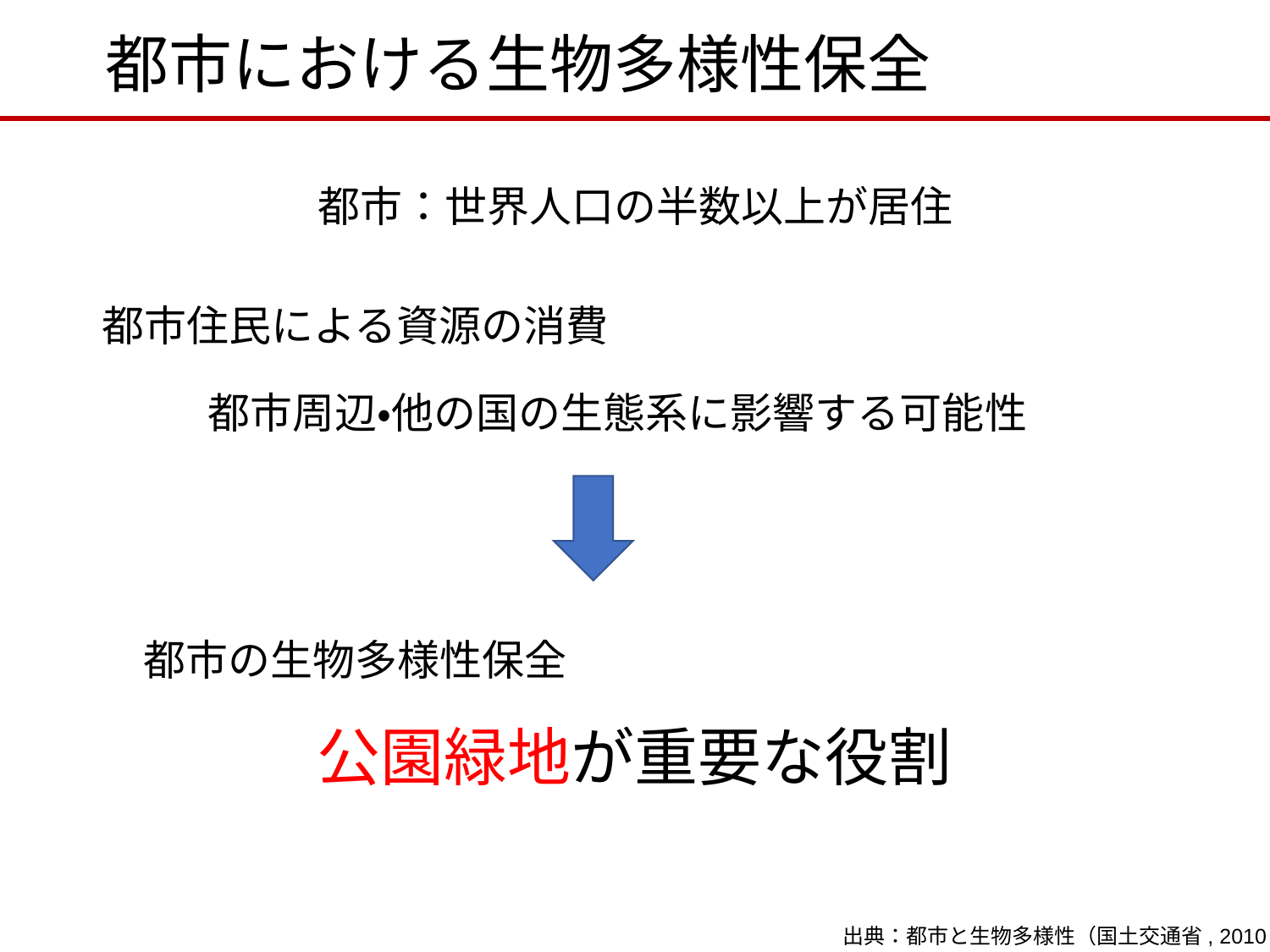

# 都市における生物多様性保全
都市：世界人口の半数以上が居住
都市住民による資源の消費
都市周辺・他の国の生態系に影響する可能性

都市の生物多様性保全
公園緑地が重要な役割
出典：都市と生物多様性（国土交通省, 2010）